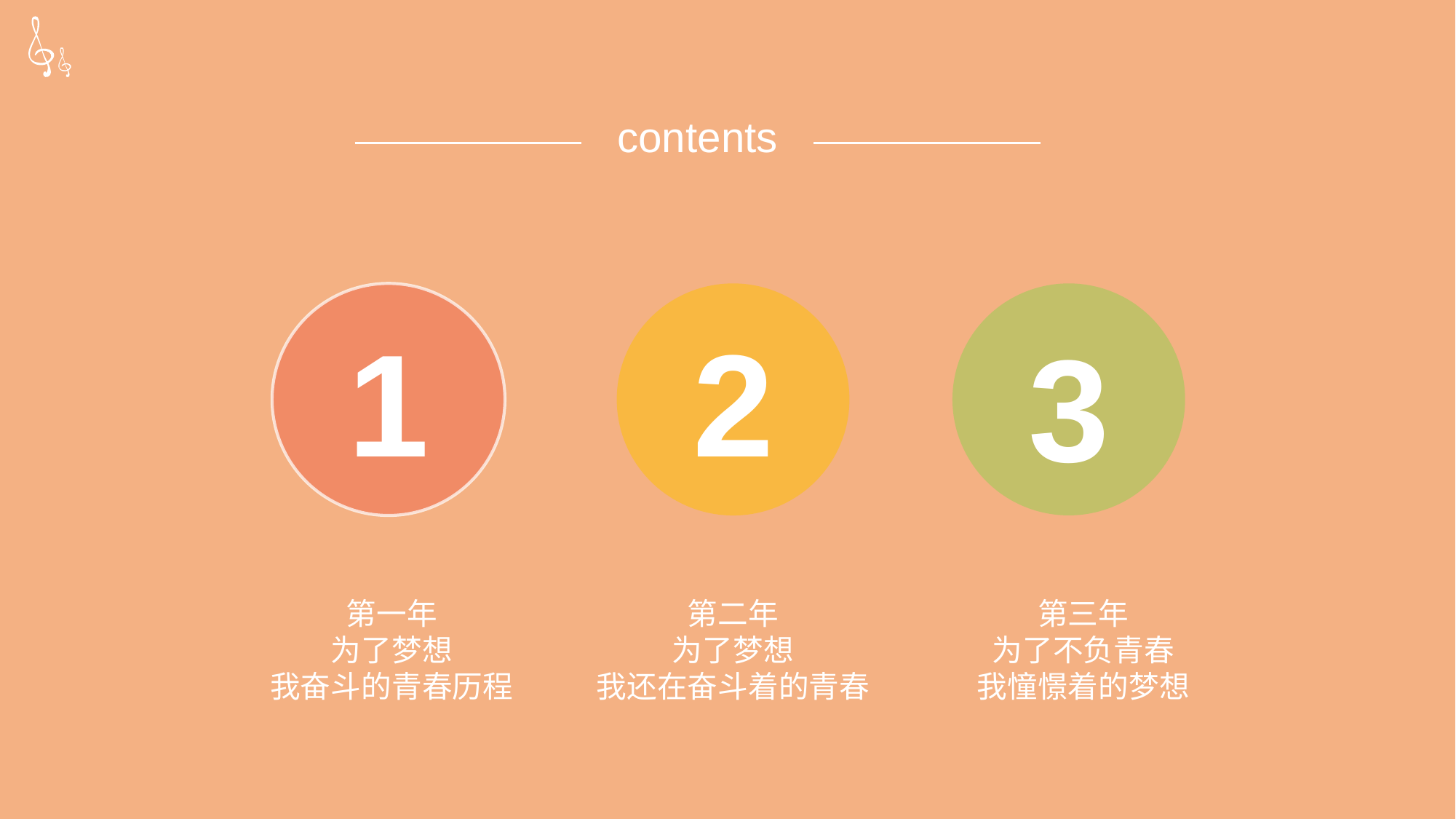

contents

1
2
3
第一年
为了梦想
我奋斗的青春历程
第二年
为了梦想
我还在奋斗着的青春
第三年
为了不负青春
我憧憬着的梦想